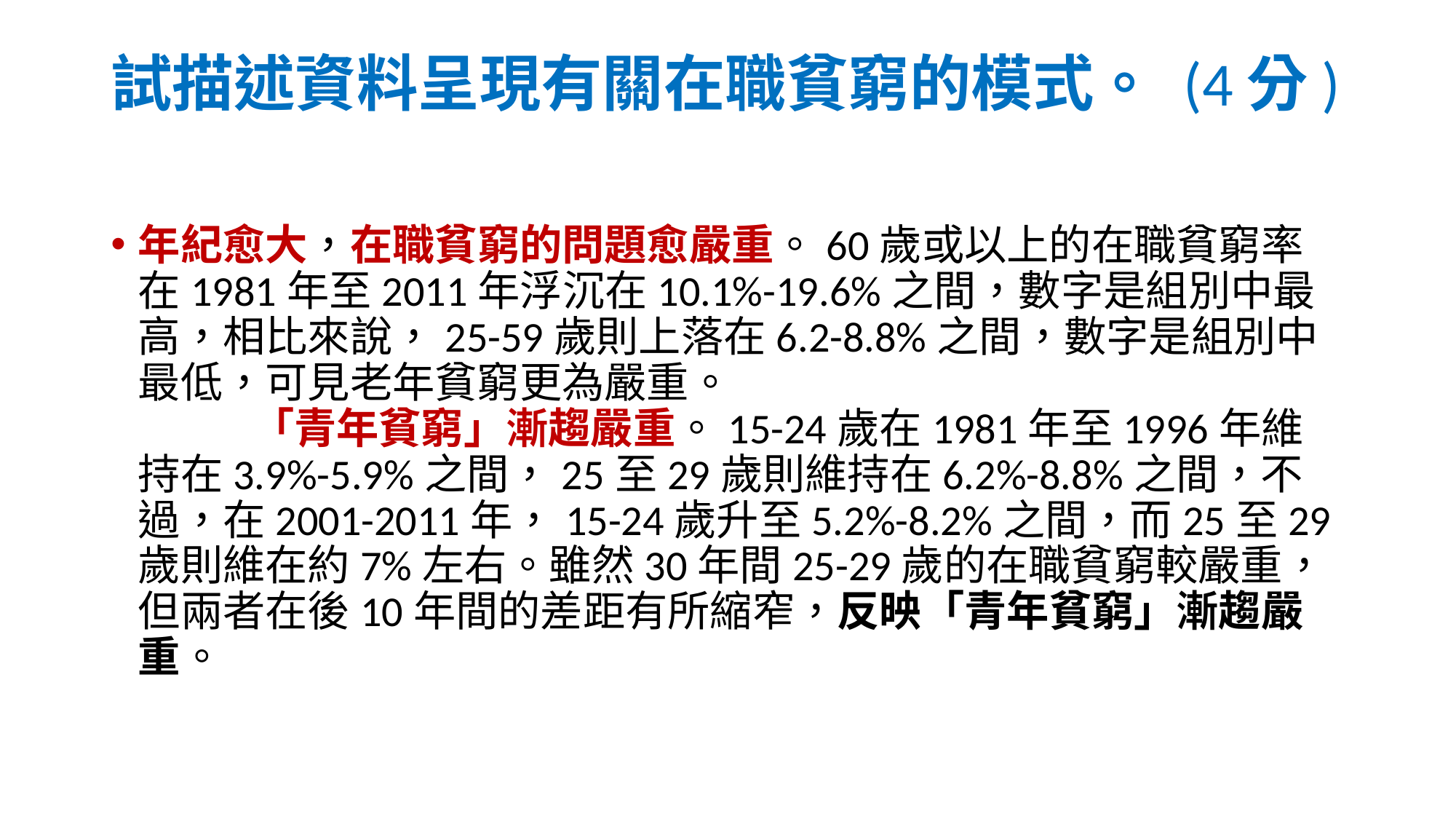

# 試描述資料呈現有關在職貧窮的模式。 (4分)
年紀愈大，在職貧窮的問題愈嚴重。60歲或以上的在職貧窮率在1981年至2011年浮沉在10.1%-19.6%之間，數字是組別中最高，相比來說，25-59歲則上落在6.2-8.8%之間，數字是組別中最低，可見老年貧窮更為嚴重。                                                                             「青年貧窮」漸趨嚴重。15-24歲在1981年至1996年維持在3.9%-5.9%之間，25至29歲則維持在6.2%-8.8%之間，不過，在2001-2011年，15-24歲升至5.2%-8.2%之間，而25至29歲則維在約7%左右。雖然30年間25-29歲的在職貧窮較嚴重，但兩者在後10年間的差距有所縮窄，反映「青年貧窮」漸趨嚴重。